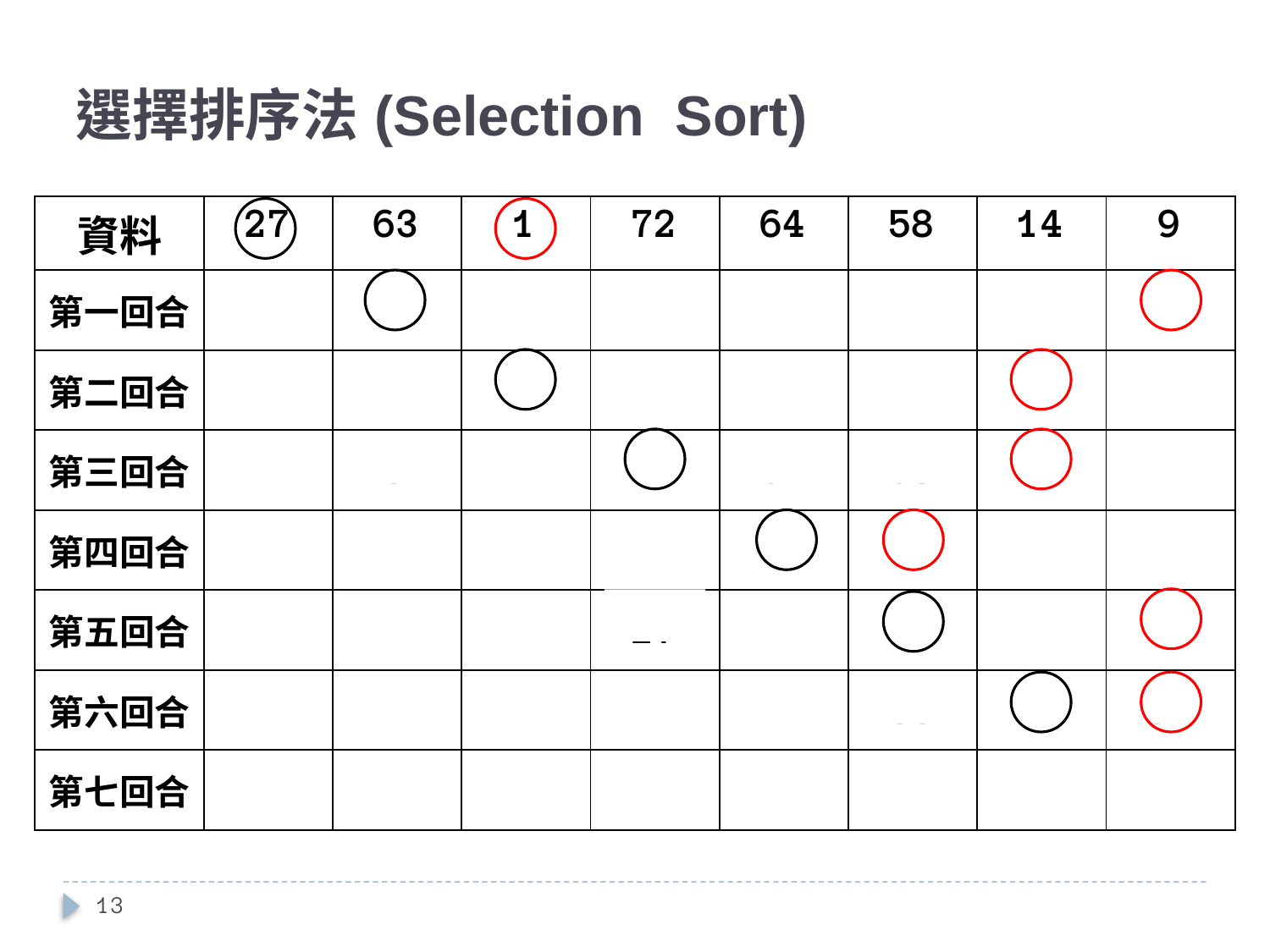

選擇排序法(Selection  Sort)
| 資料 | 27 | 63 | 1 | 72 | 64 | 58 | 14 | 9 |
| --- | --- | --- | --- | --- | --- | --- | --- | --- |
| 第一回合 | 1 | 63 | 27 | 72 | 64 | 58 | 14 | 9 |
| 第二回合 | 1 | 9 | 27 | 72 | 64 | 58 | 14 | 63 |
| 第三回合 | 1 | 9 | 14 | 72 | 64 | 58 | 27 | 63 |
| 第四回合 | 1 | 9 | 14 | 27 | 64 | 58 | 72 | 63 |
| 第五回合 | 1 | 9 | 14 | 27 | 58 | 64 | 72 | 63 |
| 第六回合 | 1 | 9 | 14 | 27 | 58 | 63 | 72 | 64 |
| 第七回合 | 1 | 9 | 14 | 27 | 58 | 63 | 64 | 72 |

13